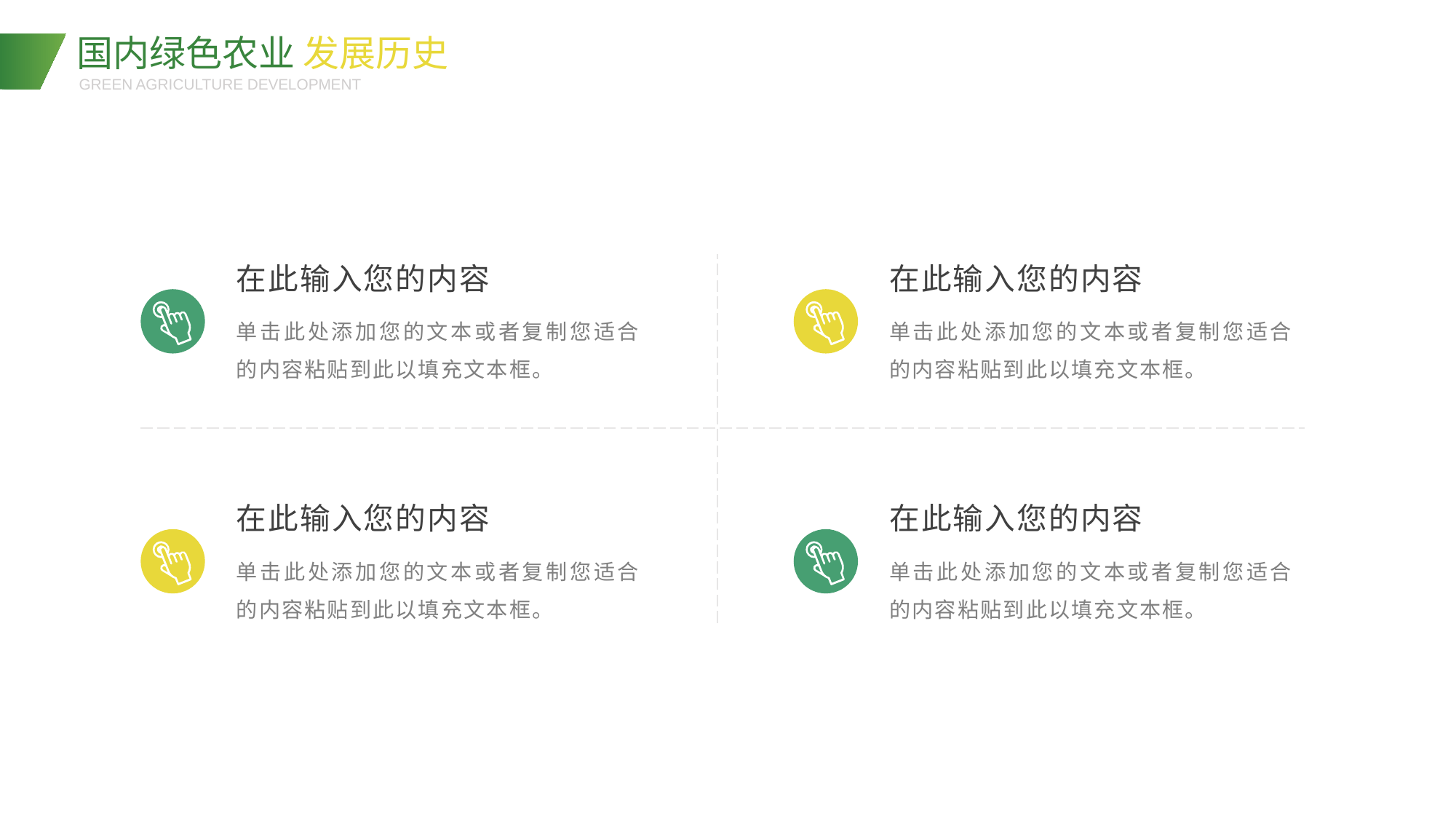

国内绿色农业 发展历史
GREEN AGRICULTURE DEVELOPMENT

在此输入您的内容
在此输入您的内容

单击此处添加您的文本或者复制您适合的内容粘贴到此以填充文本框。
单击此处添加您的文本或者复制您适合的内容粘贴到此以填充文本框。
在此输入您的内容
在此输入您的内容

单击此处添加您的文本或者复制您适合的内容粘贴到此以填充文本框。
单击此处添加您的文本或者复制您适合的内容粘贴到此以填充文本框。